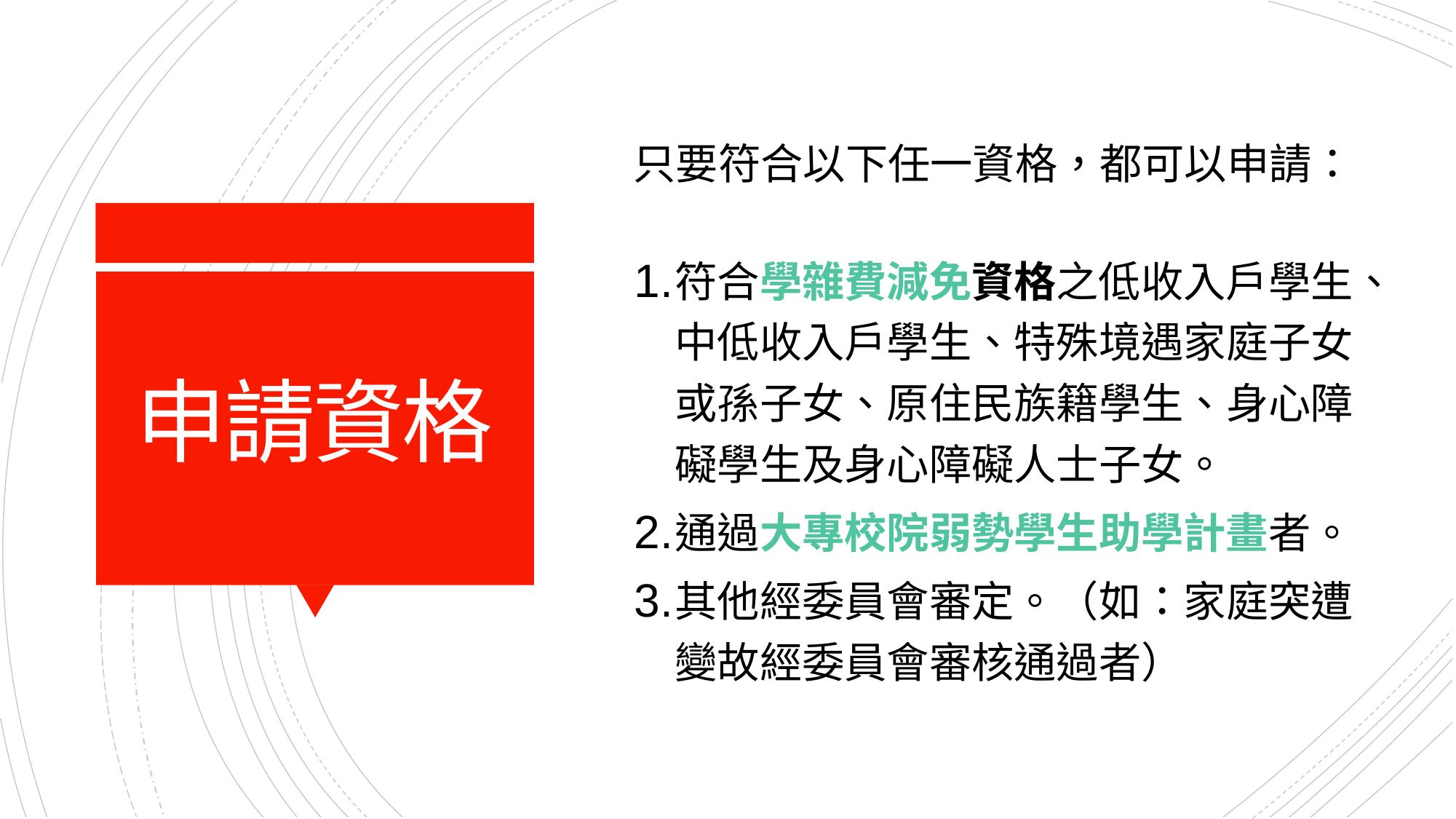

只要符合以下任一資格，都可以申請：
符合學雜費減免資格之低收入戶學生、中低收入戶學生、特殊境遇家庭子女或孫子女、原住民族籍學生、身心障礙學生及身心障礙人士子女。
通過大專校院弱勢學生助學計畫者。
其他經委員會審定。（如：家庭突遭變故經委員會審核通過者）

# 申請資格